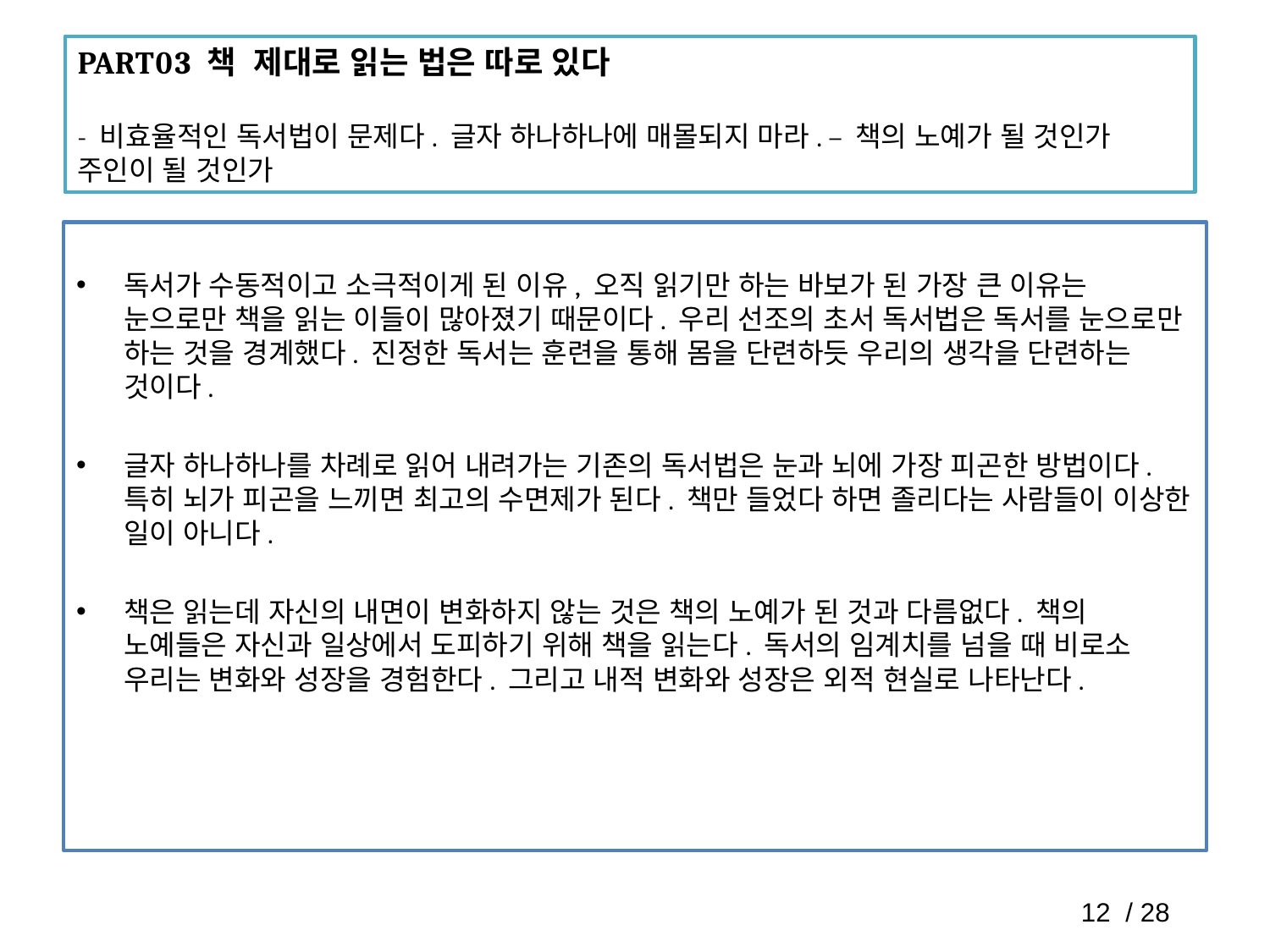

PART03 책  제대로 읽는 법은 따로 있다
- 비효율적인 독서법이 문제다. 글자 하나하나에 매몰되지 마라. – 책의 노예가 될 것인가 주인이 될 것인가

독서가 수동적이고 소극적이게 된 이유, 오직 읽기만 하는 바보가 된 가장 큰 이유는 눈으로만 책을 읽는 이들이 많아졌기 때문이다. 우리 선조의 초서 독서법은 독서를 눈으로만 하는 것을 경계했다. 진정한 독서는 훈련을 통해 몸을 단련하듯 우리의 생각을 단련하는 것이다.

글자 하나하나를 차례로 읽어 내려가는 기존의 독서법은 눈과 뇌에 가장 피곤한 방법이다. 특히 뇌가 피곤을 느끼면 최고의 수면제가 된다. 책만 들었다 하면 졸리다는 사람들이 이상한 일이 아니다.

책은 읽는데 자신의 내면이 변화하지 않는 것은 책의 노예가 된 것과 다름없다. 책의 노예들은 자신과 일상에서 도피하기 위해 책을 읽는다. 독서의 임계치를 넘을 때 비로소 우리는 변화와 성장을 경험한다. 그리고 내적 변화와 성장은 외적 현실로 나타난다.

12  / 28